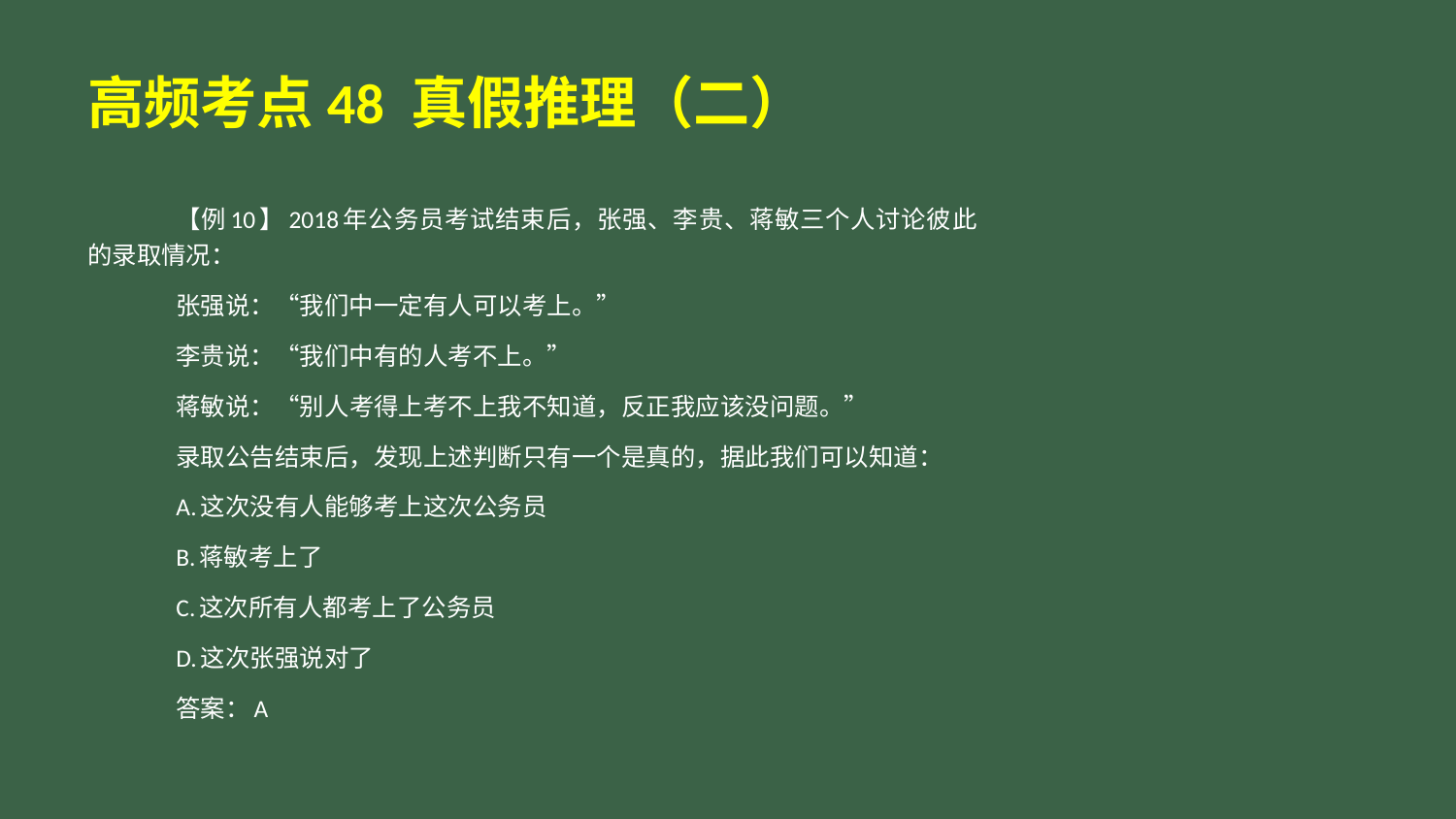

# 高频考点48 真假推理（二）
【例10】2018年公务员考试结束后，张强、李贵、蒋敏三个人讨论彼此的录取情况：
张强说：“我们中一定有人可以考上。”
李贵说：“我们中有的人考不上。”
蒋敏说：“别人考得上考不上我不知道，反正我应该没问题。”
录取公告结束后，发现上述判断只有一个是真的，据此我们可以知道：
A.这次没有人能够考上这次公务员
B.蒋敏考上了
C.这次所有人都考上了公务员
D.这次张强说对了
答案：A